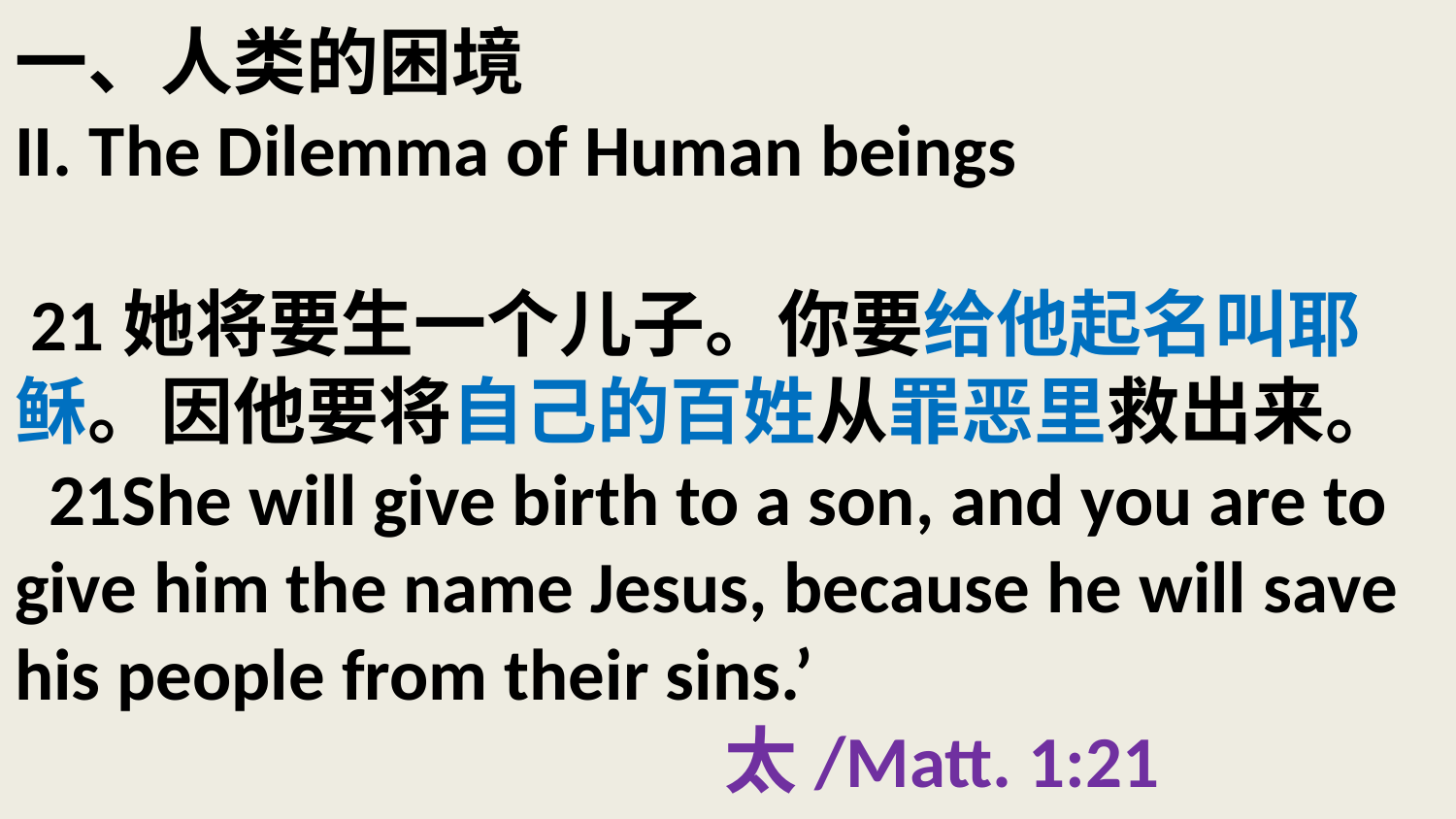

# 一、人类的困境 II. The Dilemma of Human beings 21她将要生一个儿子。你要给他起名叫耶稣。因他要将自己的百姓从罪恶里救出来。 21She will give birth to a son, and you are to give him the name Jesus, because he will save his people from their sins.’ 太/Matt. 1:21